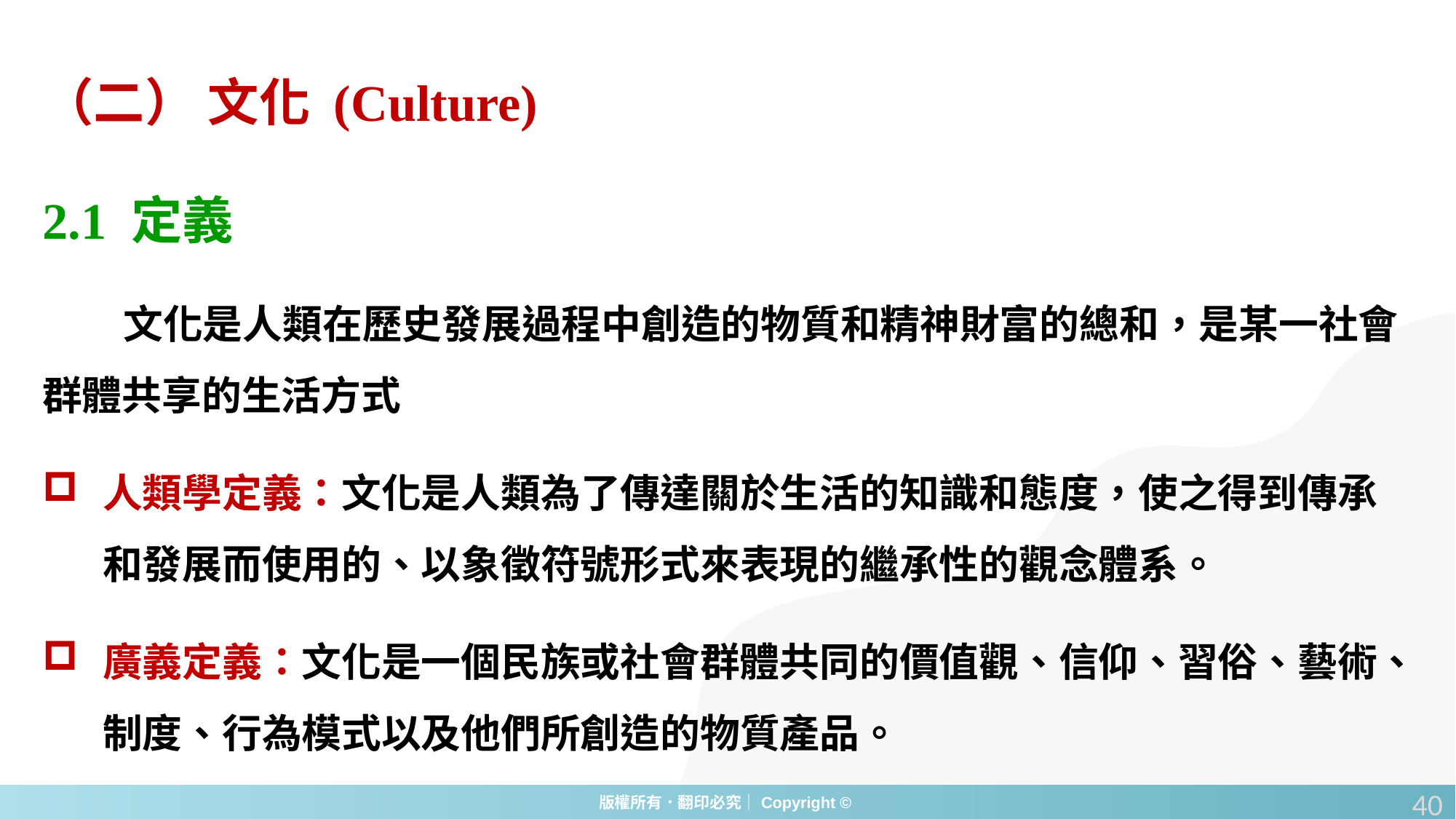

（二） 文化 (Culture)
2.1 定義
文化是人類在歷史發展過程中創造的物質和精神財富的總和，是某一社會群體共享的生活方式
人類學定義：文化是人類為了傳達關於生活的知識和態度，使之得到傳承和發展而使用的、以象徵符號形式來表現的繼承性的觀念體系。
廣義定義：文化是一個民族或社會群體共同的價值觀、信仰、習俗、藝術、制度、行為模式以及他們所創造的物質產品。
40